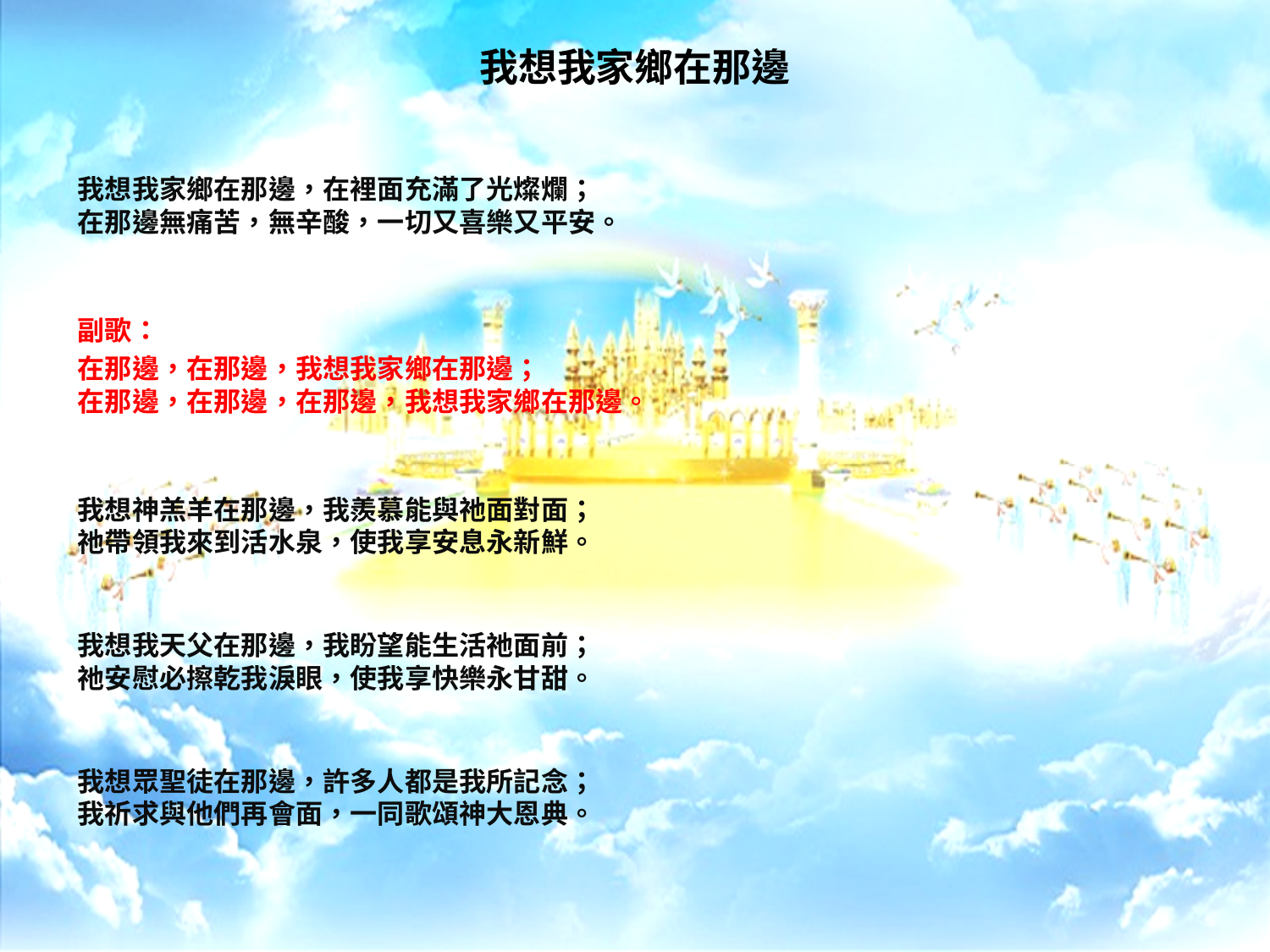

# 我想我家鄉在那邊
我想我家鄉在那邊，在裡面充滿了光燦爛；
在那邊無痛苦，無辛酸，一切又喜樂又平安。

副歌：
在那邊，在那邊，我想我家鄉在那邊；
在那邊，在那邊，在那邊，我想我家鄉在那邊。

我想神羔羊在那邊，我羨慕能與祂面對面；
祂帶領我來到活水泉，使我享安息永新鮮。
我想我天父在那邊，我盼望能生活祂面前；
祂安慰必擦乾我淚眼，使我享快樂永甘甜。
我想眾聖徒在那邊，許多人都是我所記念；
我祈求與他們再會面，一同歌頌神大恩典。